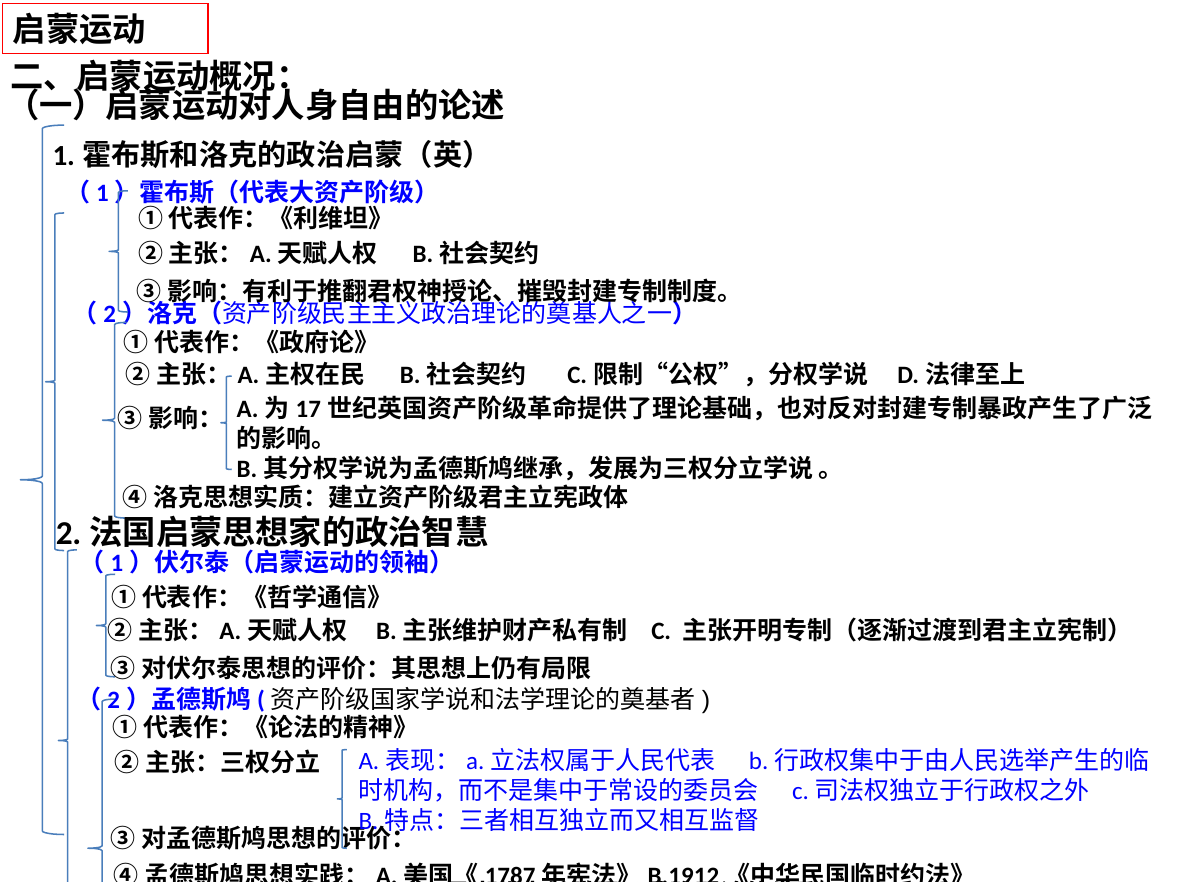

启蒙运动
二、启蒙运动概况：
（一）启蒙运动对人身自由的论述

1.霍布斯和洛克的政治启蒙（英）
（1）霍布斯（代表大资产阶级）

①代表作：《利维坦》

②主张：A.天赋人权     B.社会契约
③影响：有利于推翻君权神授论、摧毁封建专制制度。
（2）洛克（资产阶级民主主义政治理论的奠基人之一）
①代表作：《政府论》

②主张：A.主权在民     B.社会契约      C.限制“公权”，分权学说    D.法律至上

A.为17世纪英国资产阶级革命提供了理论基础，也对反对封建专制暴政产生了广泛的影响。
B.其分权学说为孟德斯鸠继承，发展为三权分立学说 。
③影响：
④洛克思想实质：建立资产阶级君主立宪政体
2.法国启蒙思想家的政治智慧
（1）伏尔泰（启蒙运动的领袖）

①代表作：《哲学通信》
②主张：A.天赋人权    B.主张维护财产私有制   C. 主张开明专制（逐渐过渡到君主立宪制）
③对伏尔泰思想的评价：其思想上仍有局限
（2）孟德斯鸠(资产阶级国家学说和法学理论的奠基者)

①代表作：《论法的精神》
A.表现：a.立法权属于人民代表     b.行政权集中于由人民选举产生的临时机构，而不是集中于常设的委员会     c.司法权独立于行政权之外
B.特点：三者相互独立而又相互监督

②主张：三权分立

③对孟德斯鸠思想的评价：
④孟德斯鸠思想实践：A.美国《1787年宪法》B.1912《中华民国临时约法》
A.是古代古希腊罗马政治理论的发展
B.体现了人民主权的原则
C.为近代资本主义国家政治体制奠定了基础。